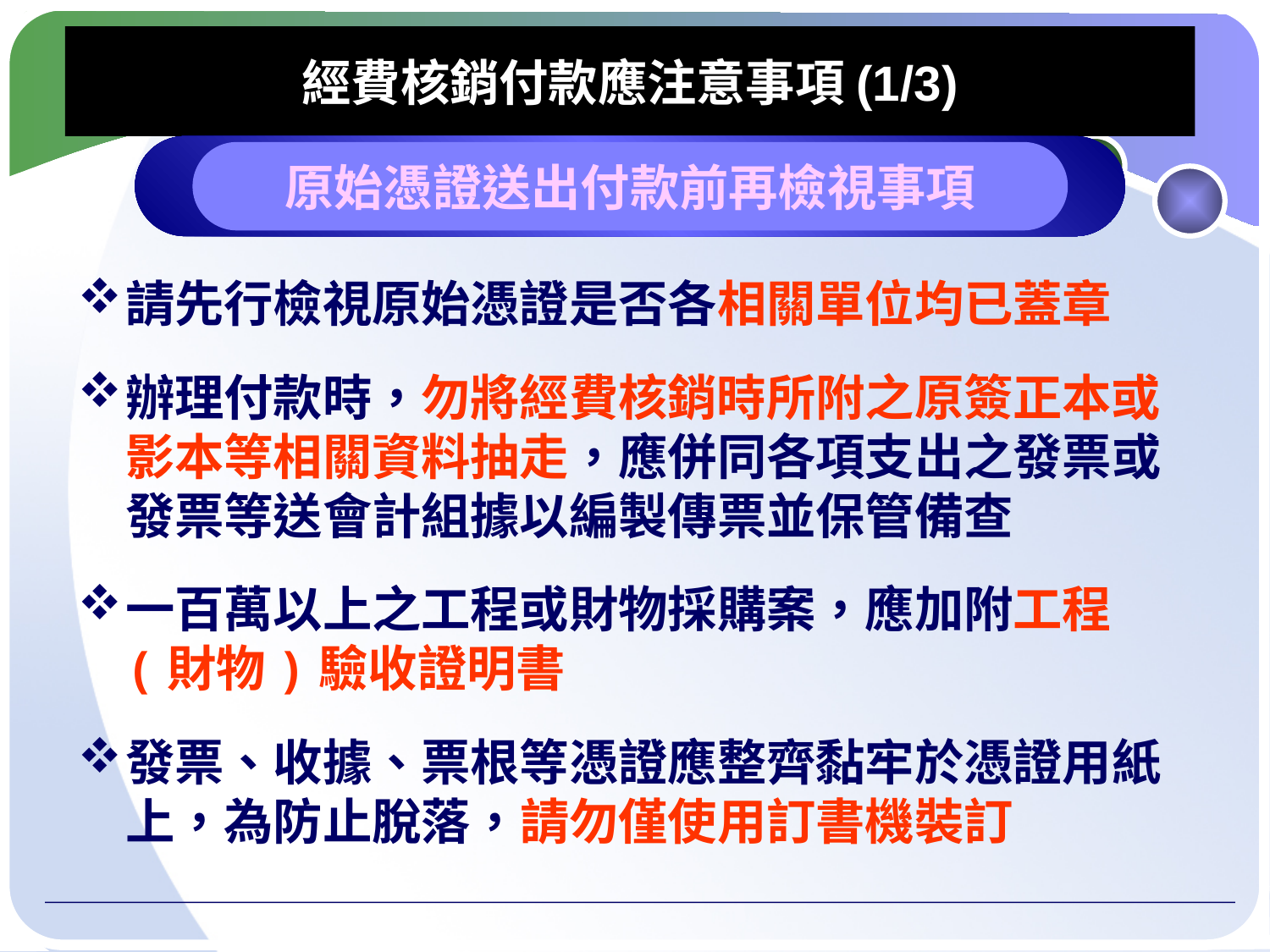

# 經費核銷付款應注意事項(1/3)

原始憑證送出付款前再檢視事項
請先行檢視原始憑證是否各相關單位均已蓋章
辦理付款時，勿將經費核銷時所附之原簽正本或影本等相關資料抽走，應併同各項支出之發票或發票等送會計組據以編製傳票並保管備查
一百萬以上之工程或財物採購案，應加附工程(財物)驗收證明書
發票、收據、票根等憑證應整齊黏牢於憑證用紙上，為防止脫落，請勿僅使用訂書機裝訂